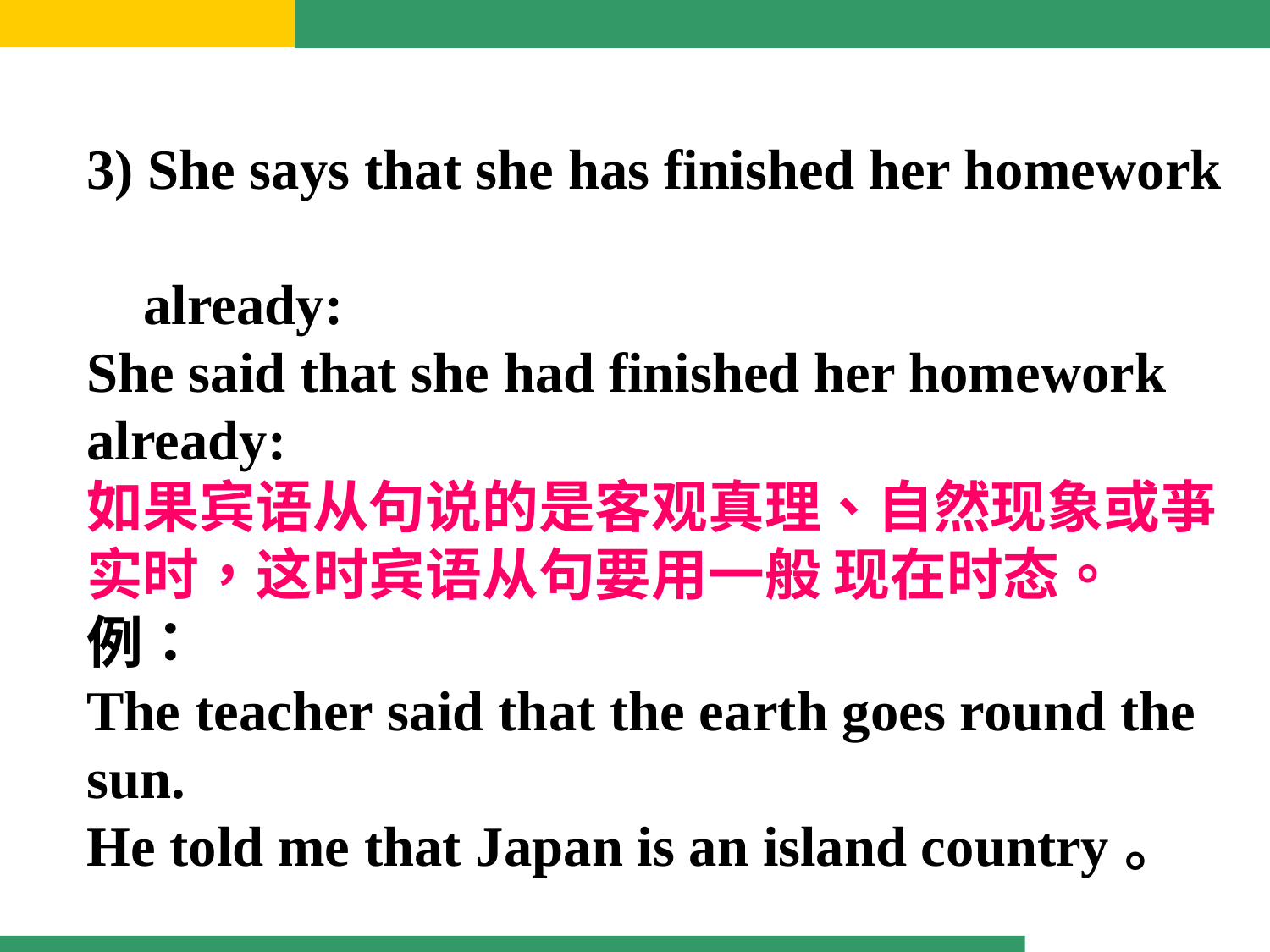

3) She says that she has finished her homework
    already:
She said that she had finished her homework already:
如果宾语从句说的是客观真理、自然现象或亊实时，这时宾语从句要用一般 现在时态。
例：
The teacher said that the earth goes round the sun.
He told me that Japan is an island country。